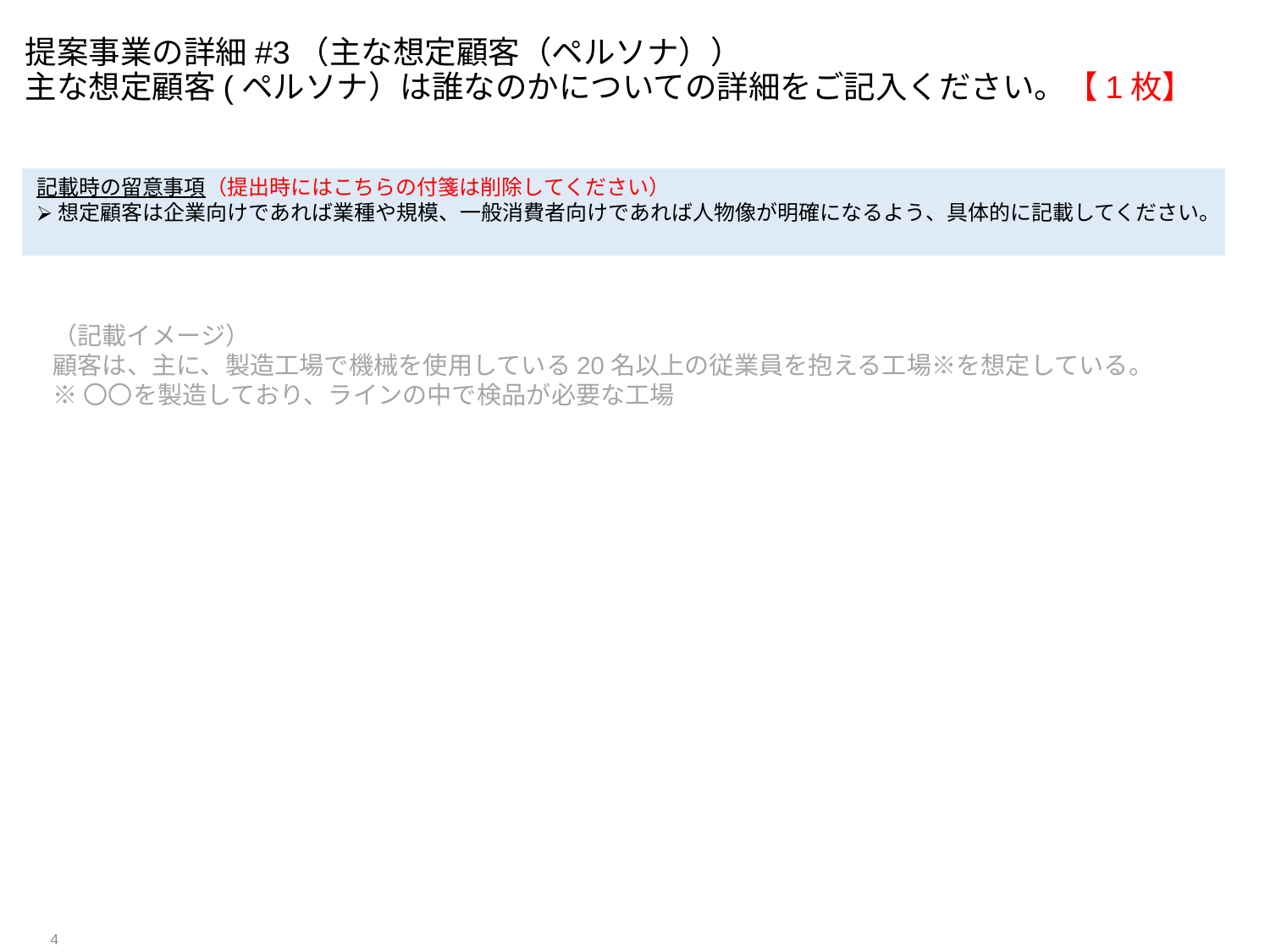

# 提案事業の詳細#3（主な想定顧客（ペルソナ）） 主な想定顧客(ペルソナ）は誰なのかについての詳細をご記入ください。【1枚】
記載時の留意事項（提出時にはこちらの付箋は削除してください）
想定顧客は企業向けであれば業種や規模、一般消費者向けであれば人物像が明確になるよう、具体的に記載してください。
（記載イメージ）
顧客は、主に、製造工場で機械を使用している20名以上の従業員を抱える工場※を想定している。
※〇〇を製造しており、ラインの中で検品が必要な工場
4